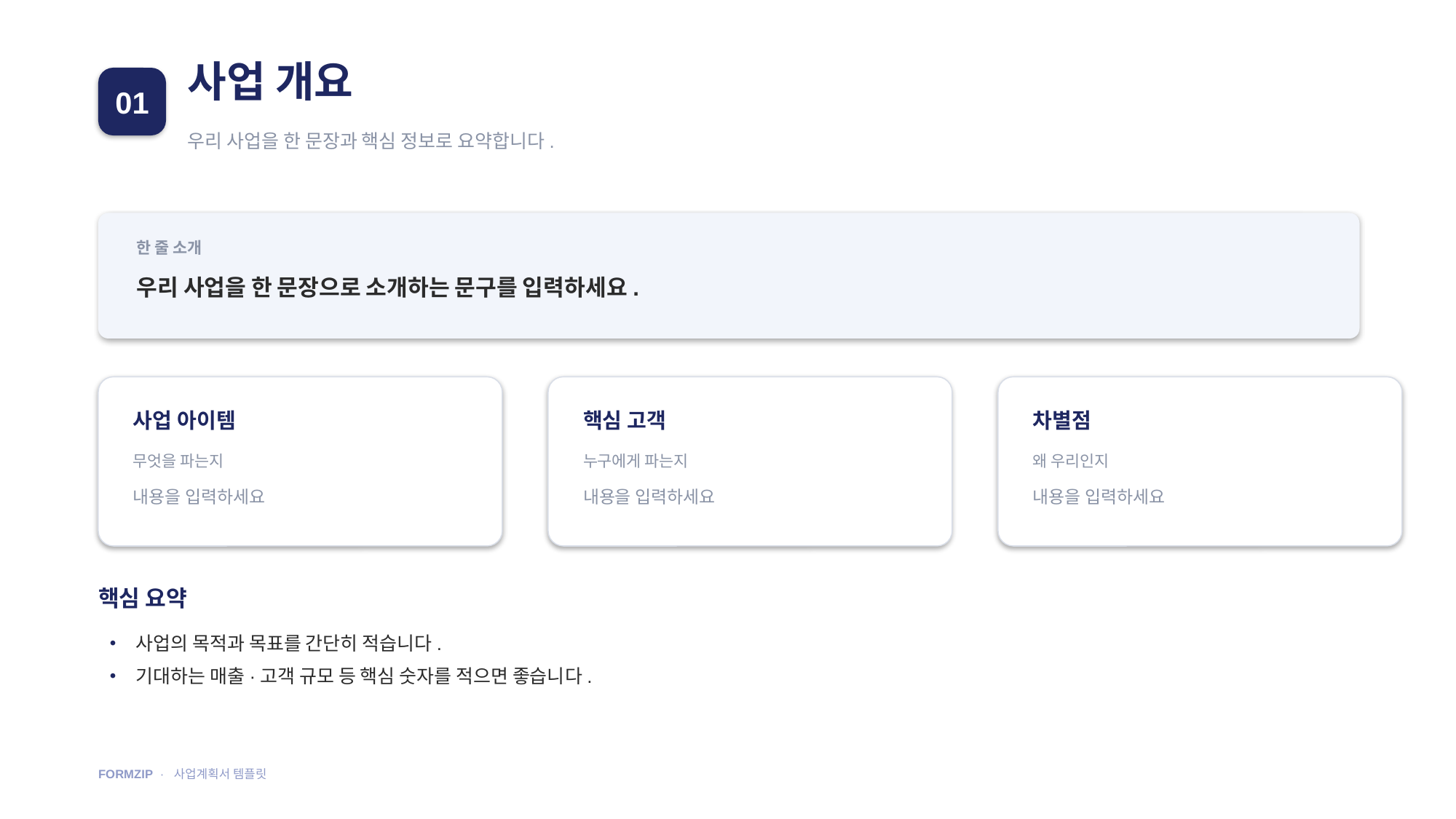

사업 개요
01
우리 사업을 한 문장과 핵심 정보로 요약합니다.

한 줄 소개
우리 사업을 한 문장으로 소개하는 문구를 입력하세요.

사업 아이템
핵심 고객
차별점
무엇을 파는지
누구에게 파는지
왜 우리인지
내용을 입력하세요
내용을 입력하세요
내용을 입력하세요
핵심 요약
•  사업의 목적과 목표를 간단히 적습니다.
•  기대하는 매출·고객 규모 등 핵심 숫자를 적으면 좋습니다.
FORMZIP  ·  사업계획서 템플릿